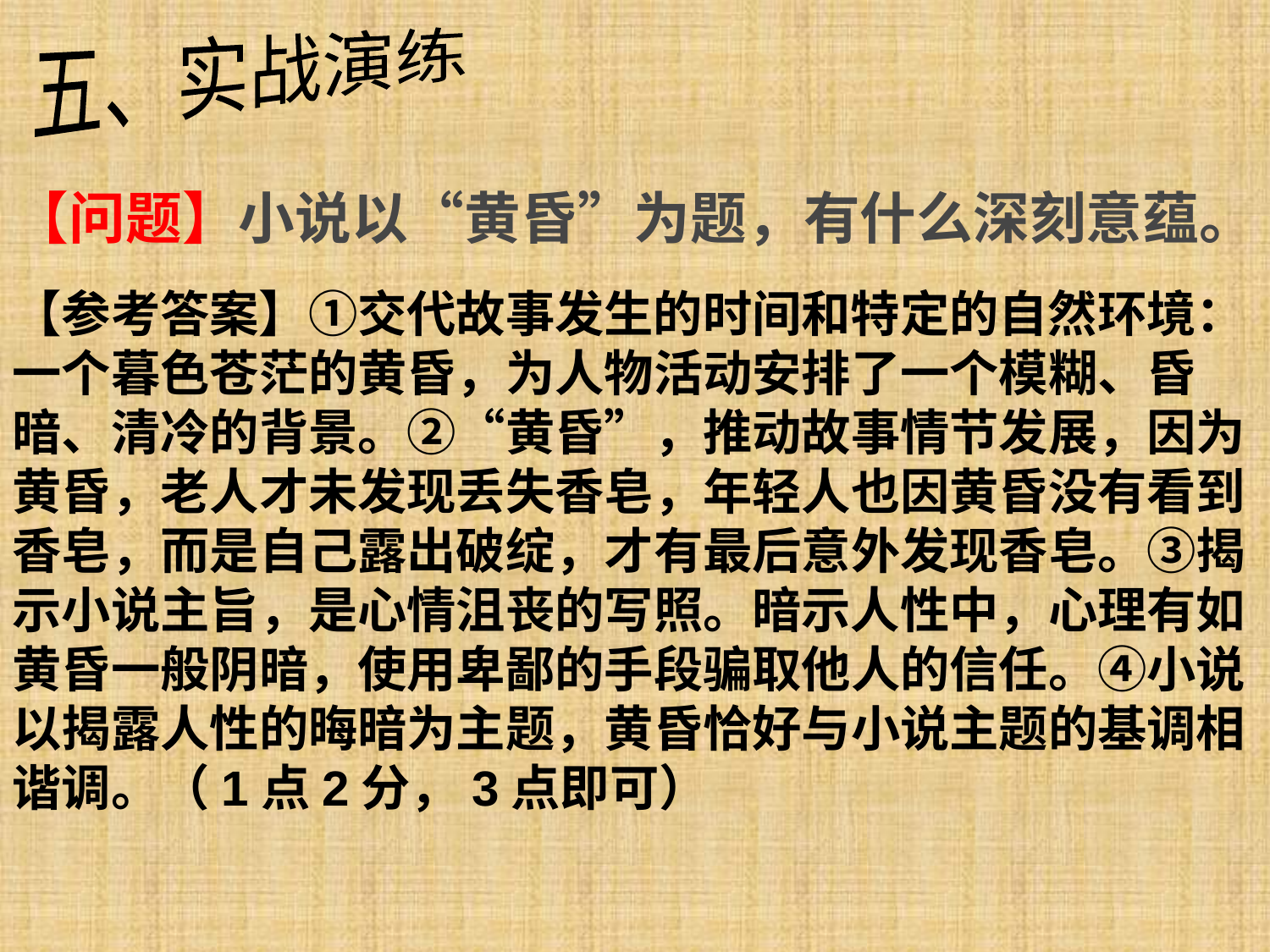

五、实战演练
【问题】小说以“黄昏”为题，有什么深刻意蕴。
【参考答案】①交代故事发生的时间和特定的自然环境：一个暮色苍茫的黄昏，为人物活动安排了一个模糊、昏暗、清冷的背景。②“黄昏”，推动故事情节发展，因为黄昏，老人才未发现丢失香皂，年轻人也因黄昏没有看到香皂，而是自己露出破绽，才有最后意外发现香皂。③揭示小说主旨，是心情沮丧的写照。暗示人性中，心理有如黄昏一般阴暗，使用卑鄙的手段骗取他人的信任。④小说以揭露人性的晦暗为主题，黄昏恰好与小说主题的基调相谐调。（1点2分，3点即可）